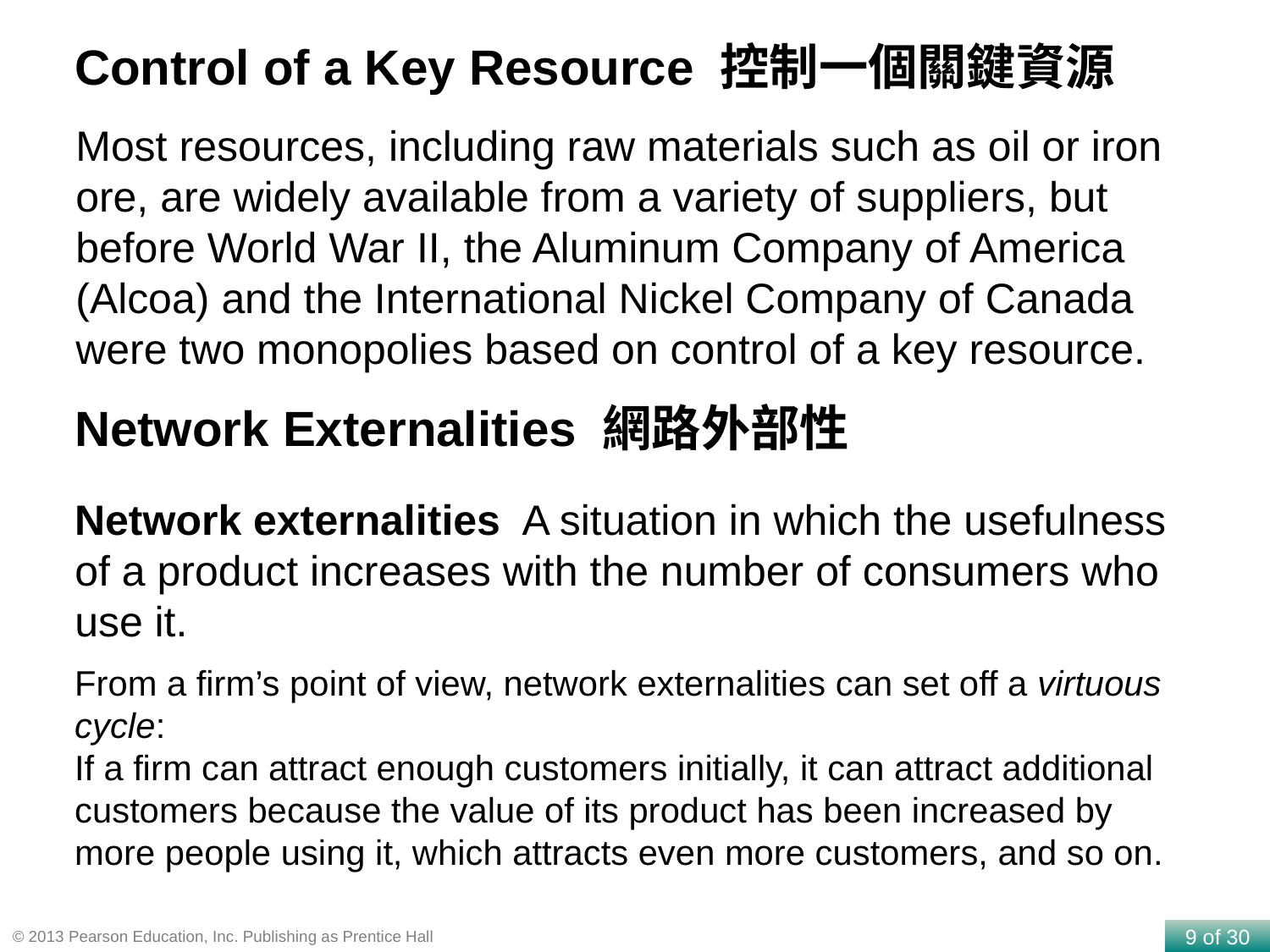

Control of a Key Resource 控制一個關鍵資源
Most resources, including raw materials such as oil or iron ore, are widely available from a variety of suppliers, but before World War II, the Aluminum Company of America (Alcoa) and the International Nickel Company of Canada were two monopolies based on control of a key resource.
Network Externalities 網路外部性
Network externalities  A situation in which the usefulness of a product increases with the number of consumers who use it.
From a firm’s point of view, network externalities can set off a virtuous cycle:
If a firm can attract enough customers initially, it can attract additional customers because the value of its product has been increased by more people using it, which attracts even more customers, and so on.